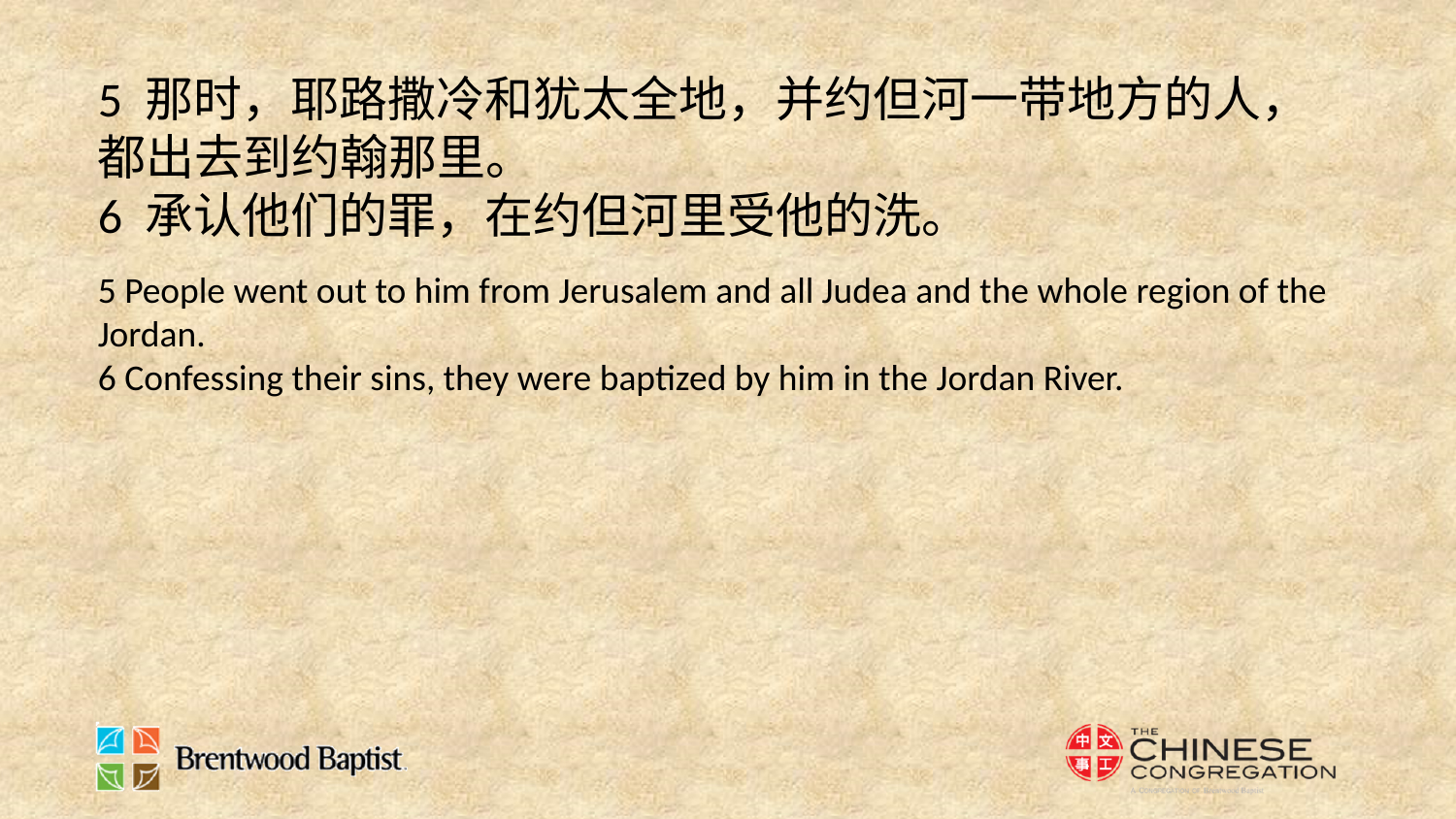

5 那时，耶路撒冷和犹太全地，并约但河一带地方的人，都出去到约翰那里。
6 承认他们的罪，在约但河里受他的洗。

5 People went out to him from Jerusalem and all Judea and the whole region of the Jordan.
6 Confessing their sins, they were baptized by him in the Jordan River.